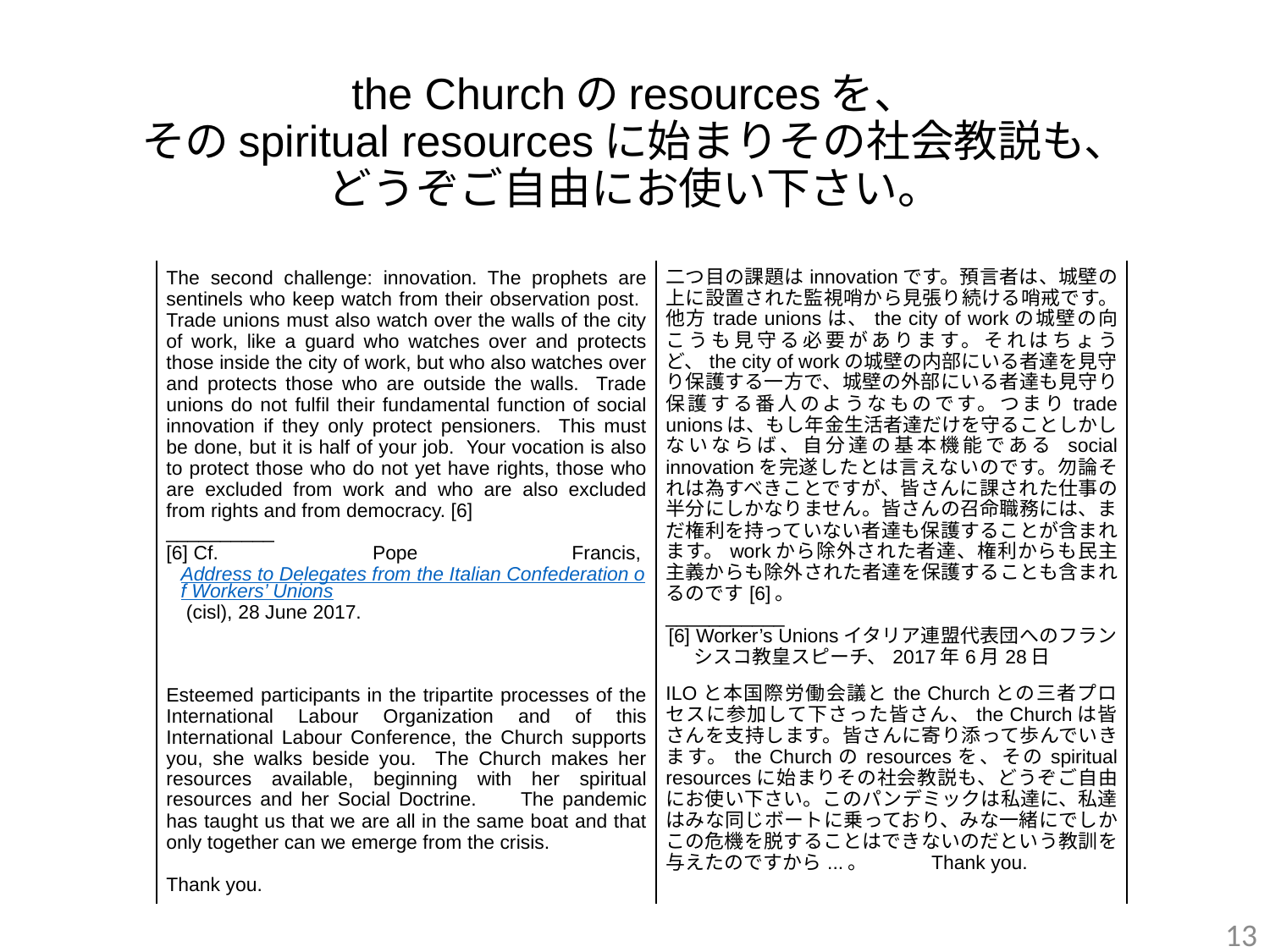

# the Churchのresourcesを、 そのspiritual resourcesに始まりその社会教説も、 どうぞご自由にお使い下さい。
| The second challenge: innovation. The prophets are sentinels who keep watch from their observation post. Trade unions must also watch over the walls of the city of work, like a guard who watches over and protects those inside the city of work, but who also watches over and protects those who are outside the walls. Trade unions do not fulfil their fundamental function of social innovation if they only protect pensioners. This must be done, but it is half of your job. Your vocation is also to protect those who do not yet have rights, those who are excluded from work and who are also excluded from rights and from democracy. [6] \_\_\_\_\_\_\_\_\_\_ [6] Cf. Pope Francis, Address to Delegates from the Italian Confederation of Workers’ Unions (cisl), 28 June 2017. | 二つ目の課題はinnovationです。預言者は、城壁の上に設置された監視哨から見張り続ける哨戒です。他方trade unionsは、the city of workの城壁の向こうも見守る必要があります。それはちょうど、the city of workの城壁の内部にいる者達を見守り保護する一方で、城壁の外部にいる者達も見守り保護する番人のようなものです。つまりtrade unionsは、もし年金生活者達だけを守ることしかしないならば、自分達の基本機能である social innovationを完遂したとは言えないのです。勿論それは為すべきことですが、皆さんに課された仕事の半分にしかなりません。皆さんの召命職務には、まだ権利を持っていない者達も保護することが含まれます。workから除外された者達、権利からも民主主義からも除外された者達を保護することも含まれるのです[6]。 \_\_\_\_\_\_\_\_\_\_\_ [6] Worker’s Unionsイタリア連盟代表団へのフランシスコ教皇スピーチ、2017年6月28日 |
| --- | --- |
| Esteemed participants in the tripartite processes of the International Labour Organization and of this International Labour Conference, the Church supports you, she walks beside you. The Church makes her resources available, beginning with her spiritual resources and her Social Doctrine. 　The pandemic has taught us that we are all in the same boat and that only together can we emerge from the crisis.   Thank you. | ILOと本国際労働会議とthe Churchとの三者プロセスに参加して下さった皆さん、the Churchは皆さんを支持します。皆さんに寄り添って歩んでいきます。the Churchのresourcesを、そのspiritual resourcesに始まりその社会教説も、どうぞご自由にお使い下さい。このパンデミックは私達に、私達はみな同じボートに乗っており、みな一緒にでしかこの危機を脱することはできないのだという教訓を与えたのですから...。　　　Thank you. |
13